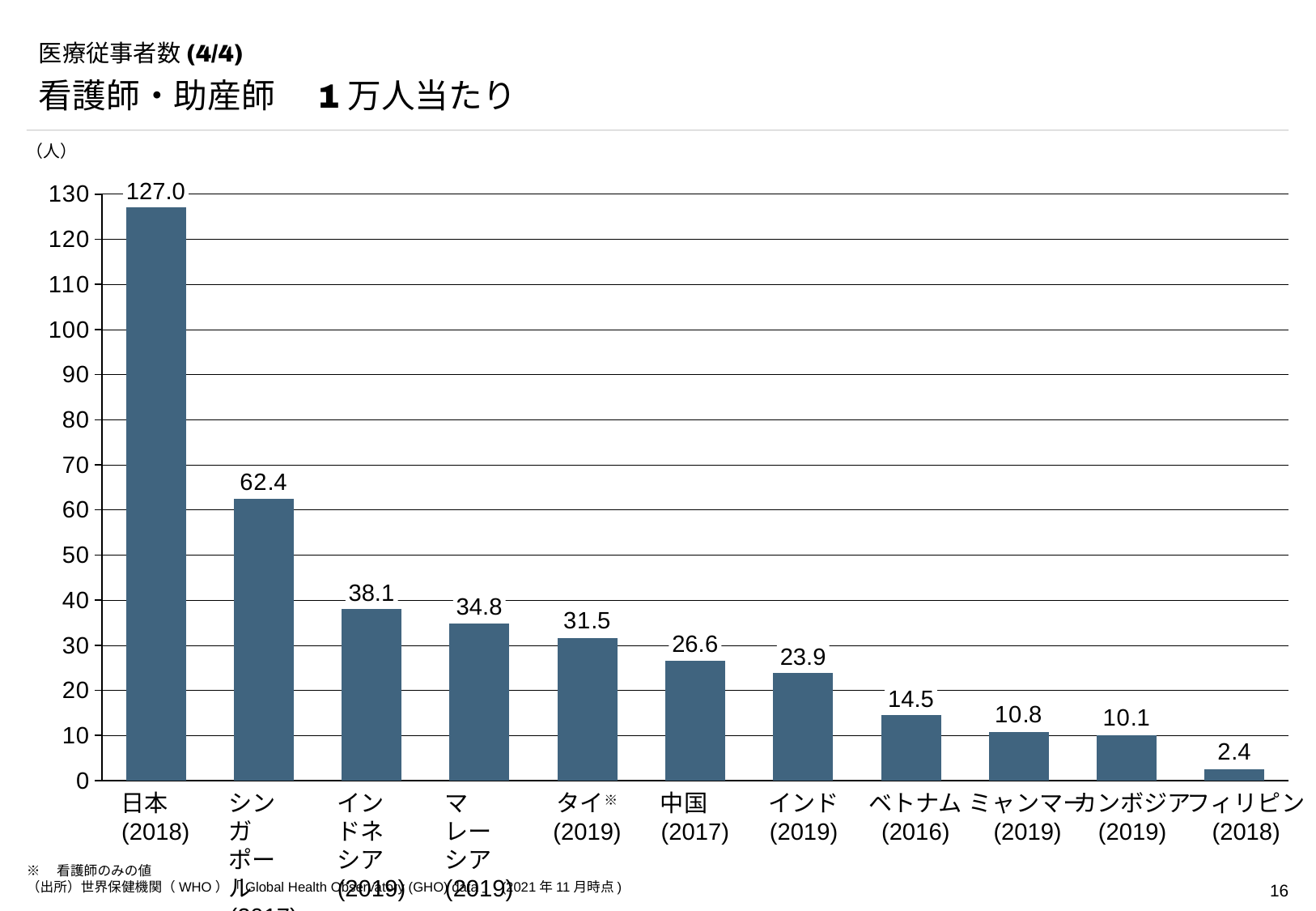

# 医療従事者数(4/4)
看護師・助産師　1万人当たり
（人）
127.0

### Chart

| Category |  |
|---|---|
38.1
34.8
26.6
23.9
14.5
日本
(2018)
タイ※
(2019)
中国
(2017)
ベトナム
(2016)
シンガポール
(2017)
インドネシア
(2019)
マレーシア
(2019)
インド
(2019)
ミャンマー
(2019)
カンボジア
(2019)
フィリピン
(2018)
※　看護師のみの値
（出所）世界保健機関（WHO）「Global Health Observatory (GHO) data」 (2021年11月時点)